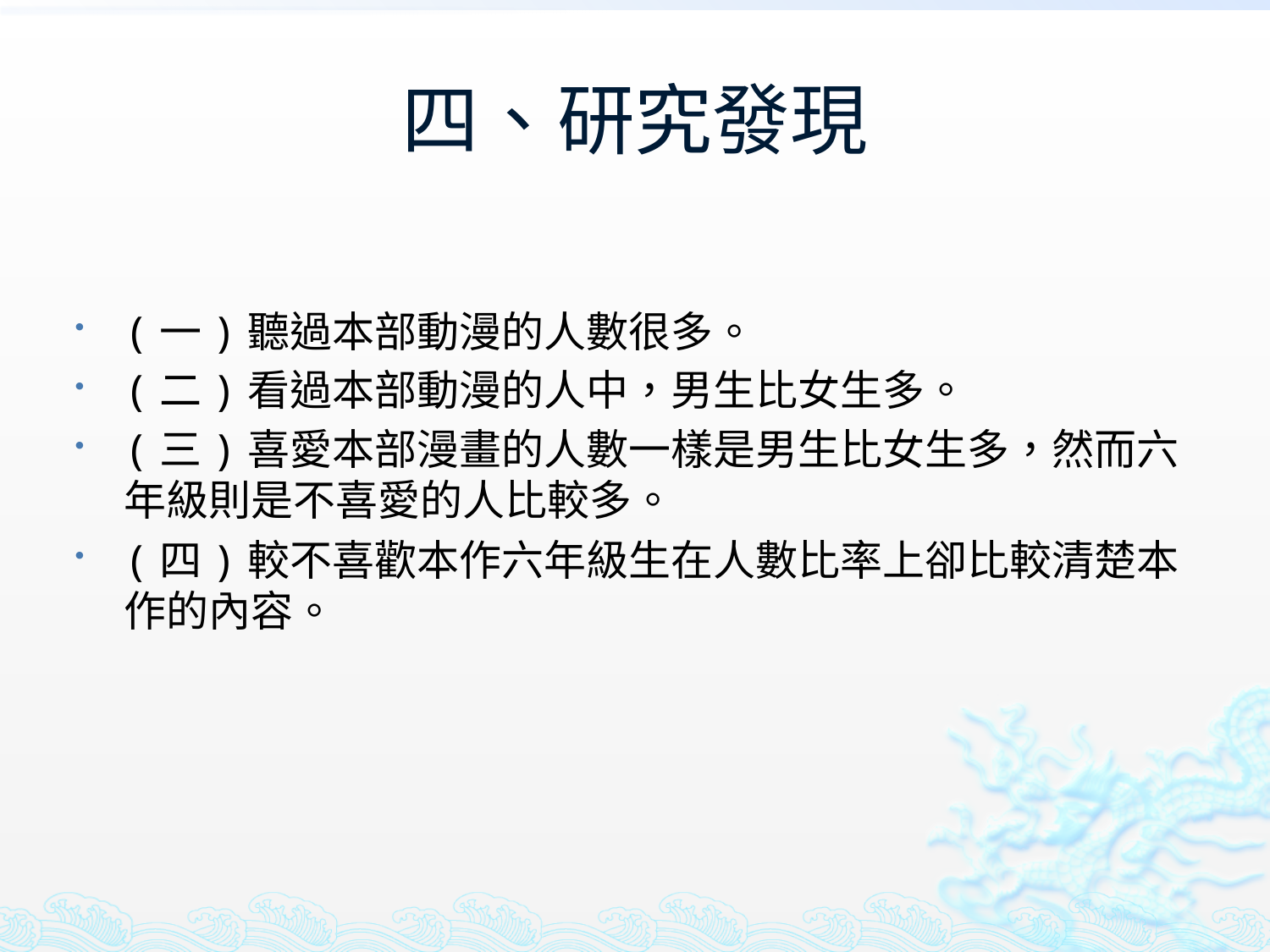

# 四、研究發現

(一)聽過本部動漫的人數很多。
(二)看過本部動漫的人中，男生比女生多。
(三)喜愛本部漫畫的人數一樣是男生比女生多，然而六年級則是不喜愛的人比較多。
(四)較不喜歡本作六年級生在人數比率上卻比較清楚本作的內容。